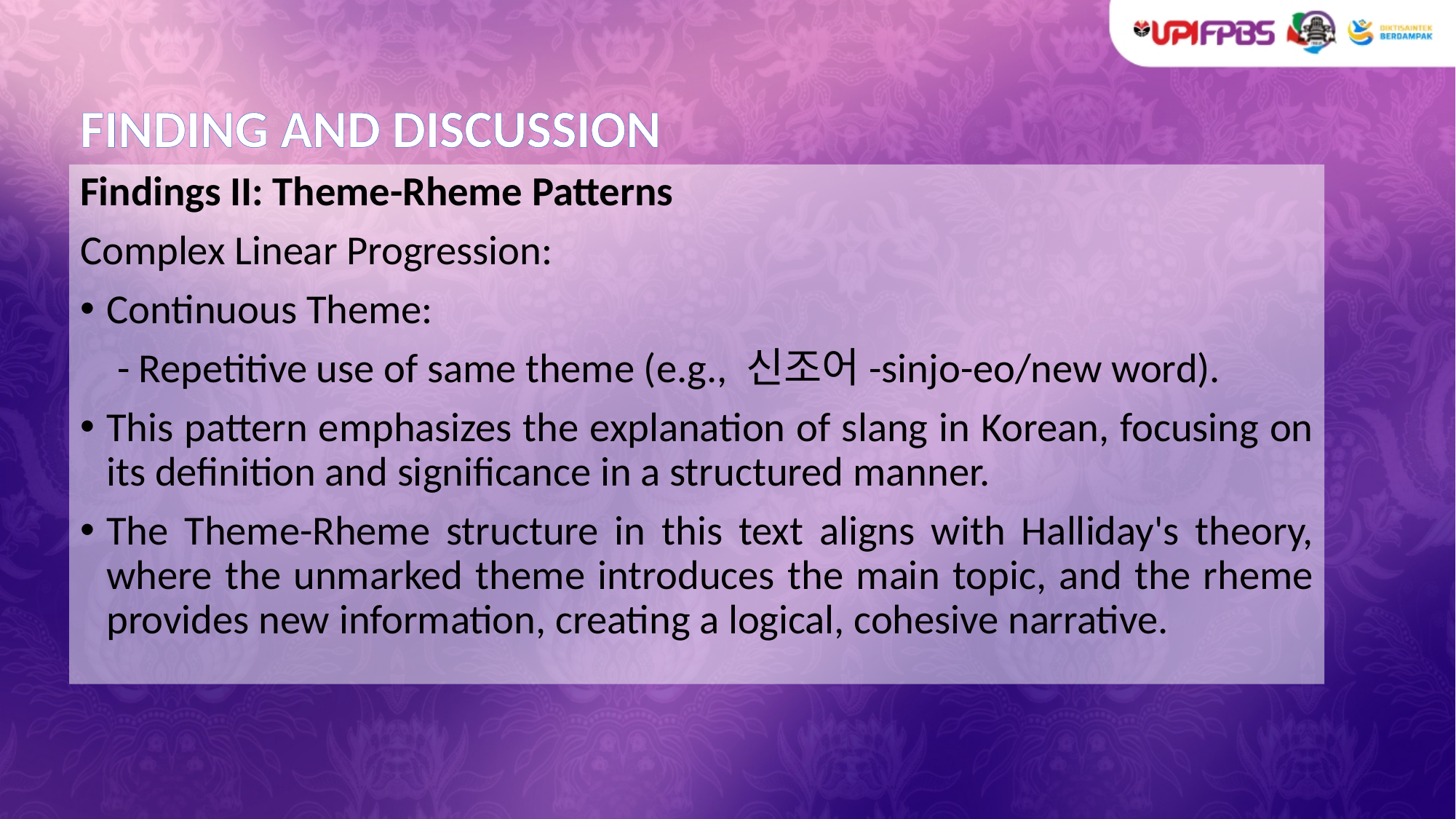

# FINDING AND DISCUSSION
Findings II: Theme-Rheme Patterns
Complex Linear Progression:
Continuous Theme:
    - Repetitive use of same theme (e.g., 신조어-sinjo-eo/new word).
This pattern emphasizes the explanation of slang in Korean, focusing on its definition and significance in a structured manner.
The Theme-Rheme structure in this text aligns with Halliday's theory, where the unmarked theme introduces the main topic, and the rheme provides new information, creating a logical, cohesive narrative.